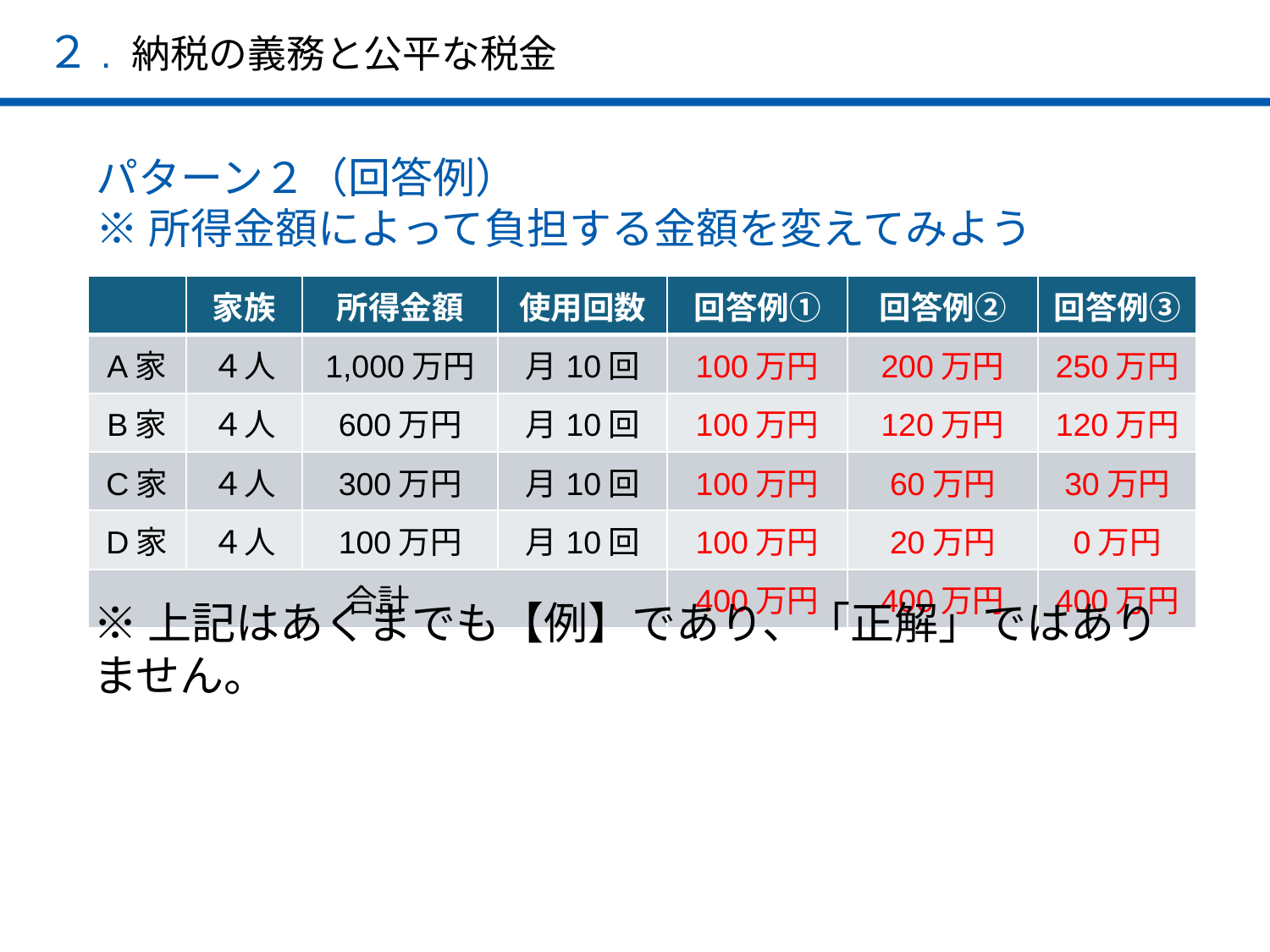

２. 納税の義務と公平な税金
パターン２（回答例）
※所得金額によって負担する金額を変えてみよう
|  | 家族 | 所得金額 | 使用回数 | 回答例① | 回答例② | 回答例③ |
| --- | --- | --- | --- | --- | --- | --- |
| A家 | ４人 | 1,000万円 | 月10回 | 100万円 | 200万円 | 250万円 |
| B家 | ４人 | 600万円 | 月10回 | 100万円 | 120万円 | 120万円 |
| C家 | ４人 | 300万円 | 月10回 | 100万円 | 60万円 | 30万円 |
| D家 | ４人 | 100万円 | 月10回 | 100万円 | 20万円 | 0万円 |
| 合計 |  |  |  | 400万円 | 400万円 | 400万円 |
※上記はあくまでも【例】であり、「正解」ではありません。